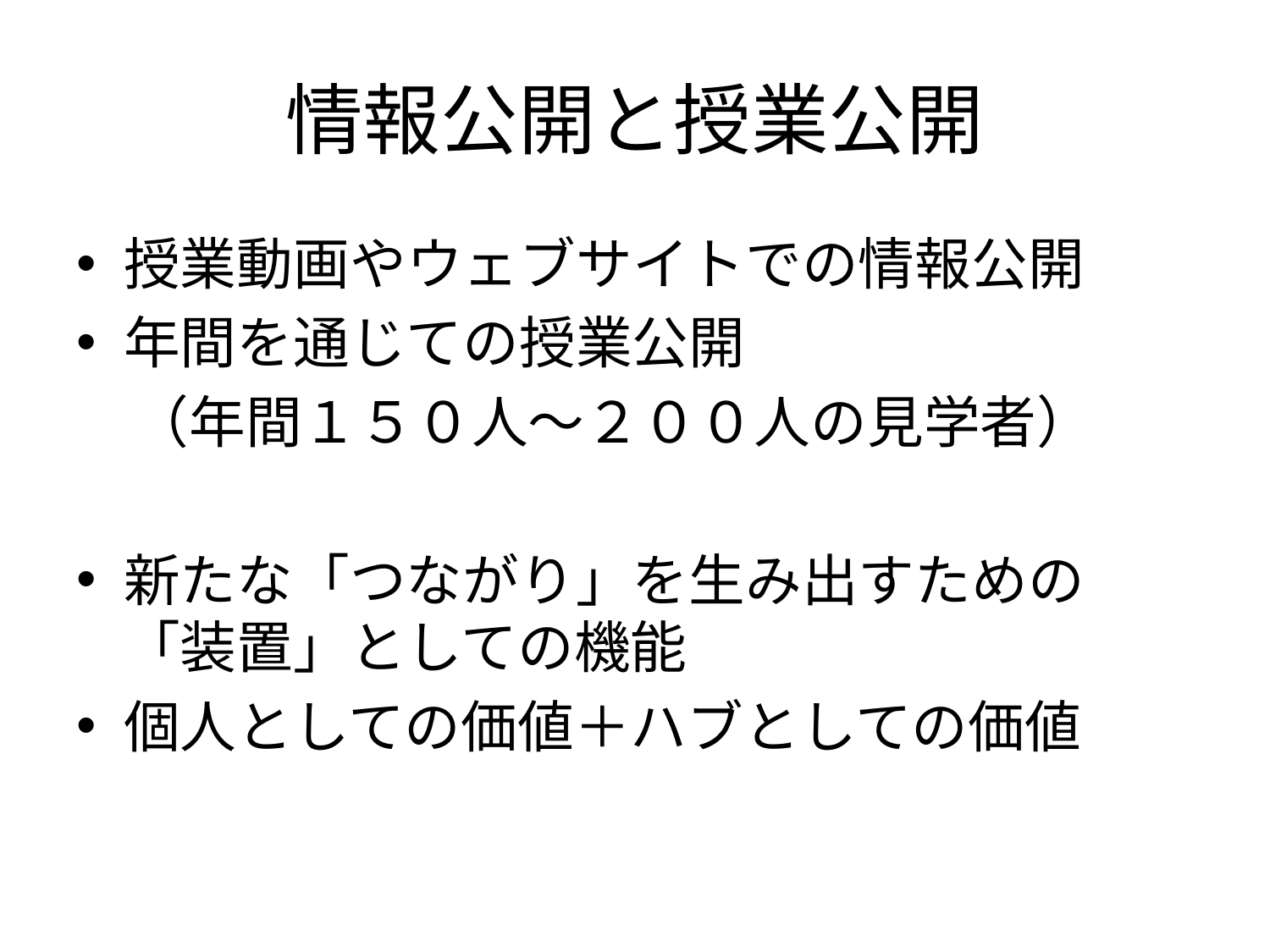

# 情報公開と授業公開
授業動画やウェブサイトでの情報公開
年間を通じての授業公開
　（年間１５０人～２００人の見学者）

新たな「つながり」を生み出すための「装置」としての機能
個人としての価値＋ハブとしての価値